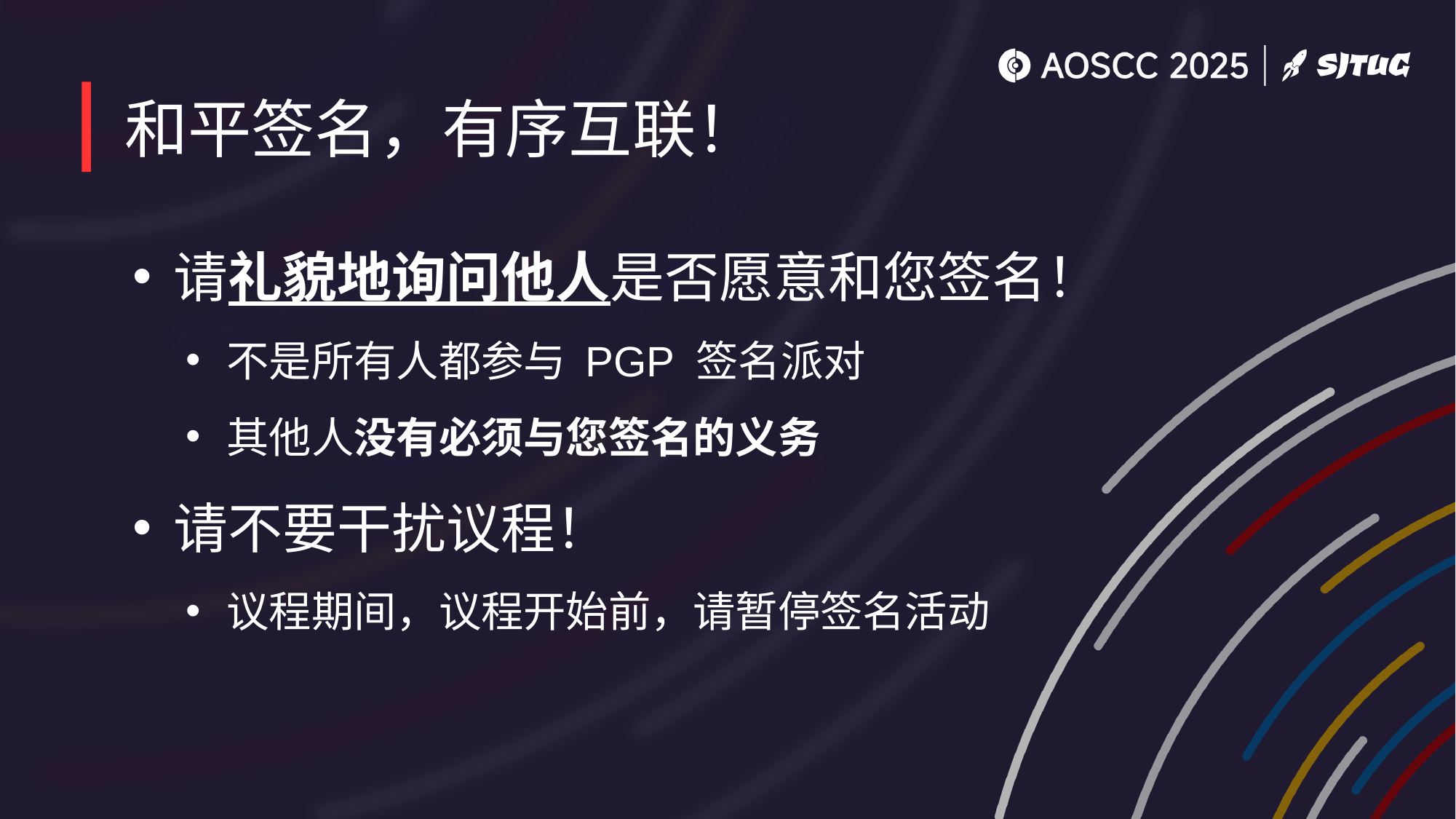

# 和平签名，有序互联！
请礼貌地询问他人是否愿意和您签名！
不是所有人都参与 PGP 签名派对
其他人没有必须与您签名的义务
请不要干扰议程！
议程期间，议程开始前，请暂停签名活动